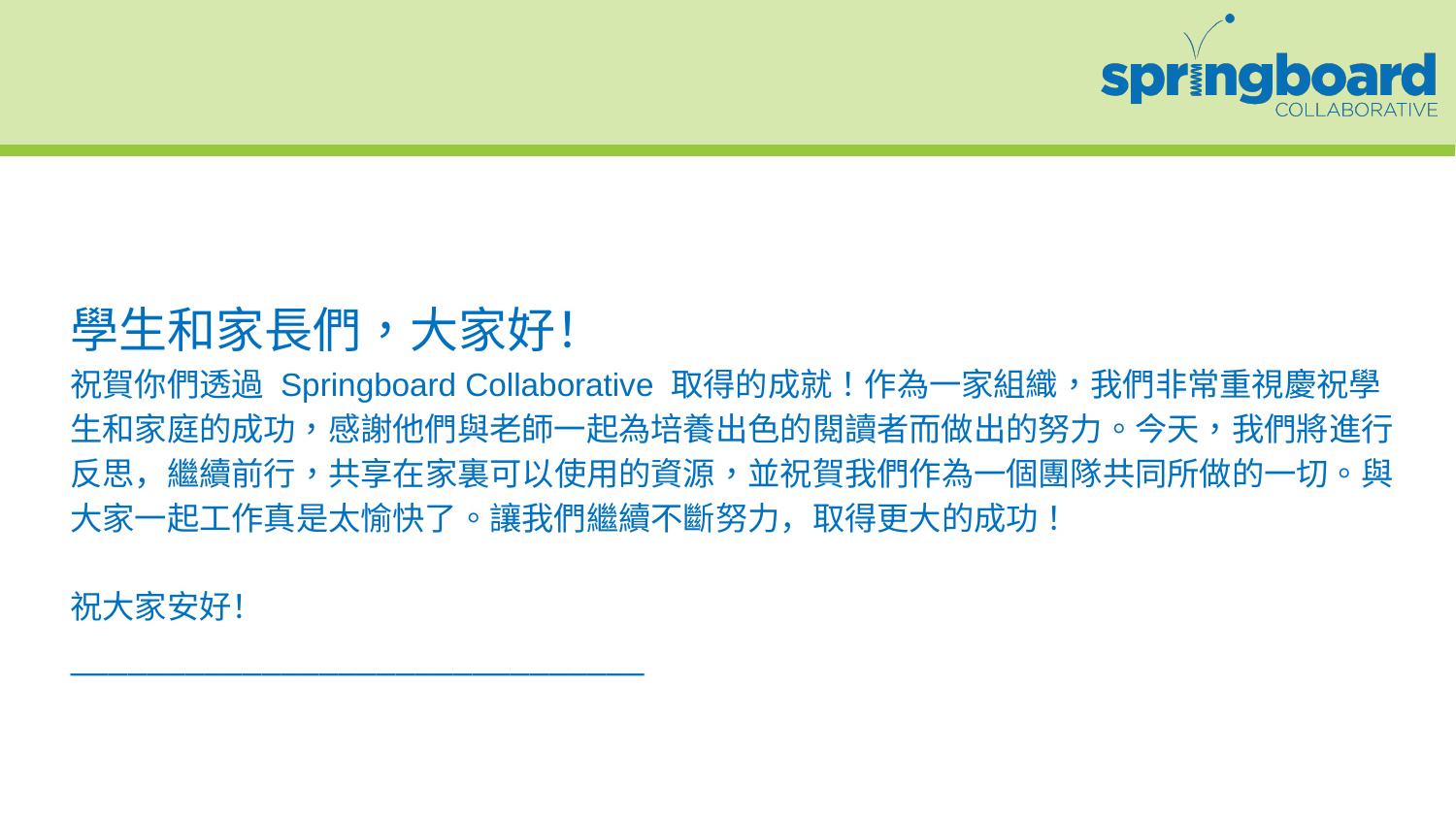

# 學生和家長們，大家好！ 祝賀你們透過 Springboard Collaborative 取得的成就！作為一家組織，我們非常重視慶祝學生和家庭的成功，感謝他們與老師一起為培養出色的閱讀者而做出的努力。今天，我們將進行反思，繼續前行，共享在家裏可以使用的資源，並祝賀我們作為一個團隊共同所做的一切。與大家一起工作真是太愉快了。讓我們繼續不斷努力，取得更大的成功！ 祝大家安好！ ______________________________